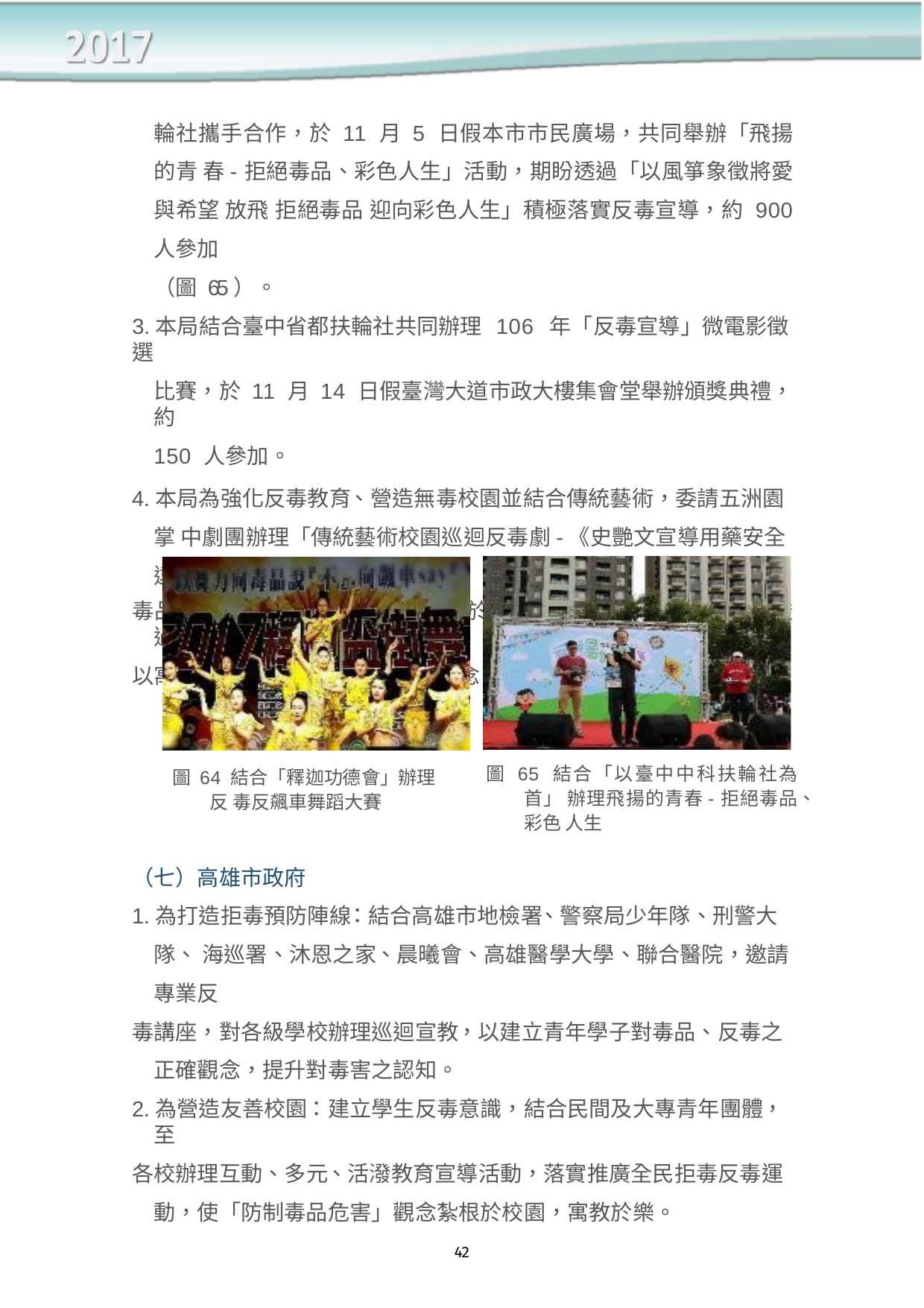

輪社攜手合作，於 11 月 5 日假本市市民廣場，共同舉辦「飛揚的青 春-拒絕毒品、彩色人生」活動，期盼透過「以風箏象徵將愛與希望 放飛 拒絕毒品 迎向彩色人生」積極落實反毒宣導，約 900 人參加
（圖 65）。
3.本局結合臺中省都扶輪社共同辦理 106 年「反毒宣導」微電影徵選
比賽，於 11 月 14 日假臺灣大道市政大樓集會堂舉辦頒獎典禮，約
150 人參加。
4.本局為強化反毒教育、營造無毒校園並結合傳統藝術，委請五洲園掌 中劇團辦理「傳統藝術校園巡迴反毒劇-《史艷文宣導用藥安全  遠離
毒品》劇場表演宣導」巡迴列車，於嶺東高中等 6 校辦理，希望透過
以寓教於樂的方式建立反毒正確觀念，約 5,000 人參加。

圖 65 結合「以臺中中科扶輪社為首」 辦理飛揚的青春-拒絕毒品、彩色 人生

圖 64 結合「釋迦功德會」辦理反 毒反飆車舞蹈大賽

（七）高雄市政府
1.為打造拒毒預防陣線：結合高雄市地檢署、警察局少年隊、刑警大隊、 海巡署、沐恩之家、晨曦會、高雄醫學大學、聯合醫院，邀請專業反
毒講座，對各級學校辦理巡迴宣教，以建立青年學子對毒品、反毒之 正確觀念，提升對毒害之認知。
2.為營造友善校園：建立學生反毒意識，結合民間及大專青年團體，至
各校辦理互動、多元、活潑教育宣導活動，落實推廣全民拒毒反毒運 動，使「防制毒品危害」觀念紮根於校園，寓教於樂。
42